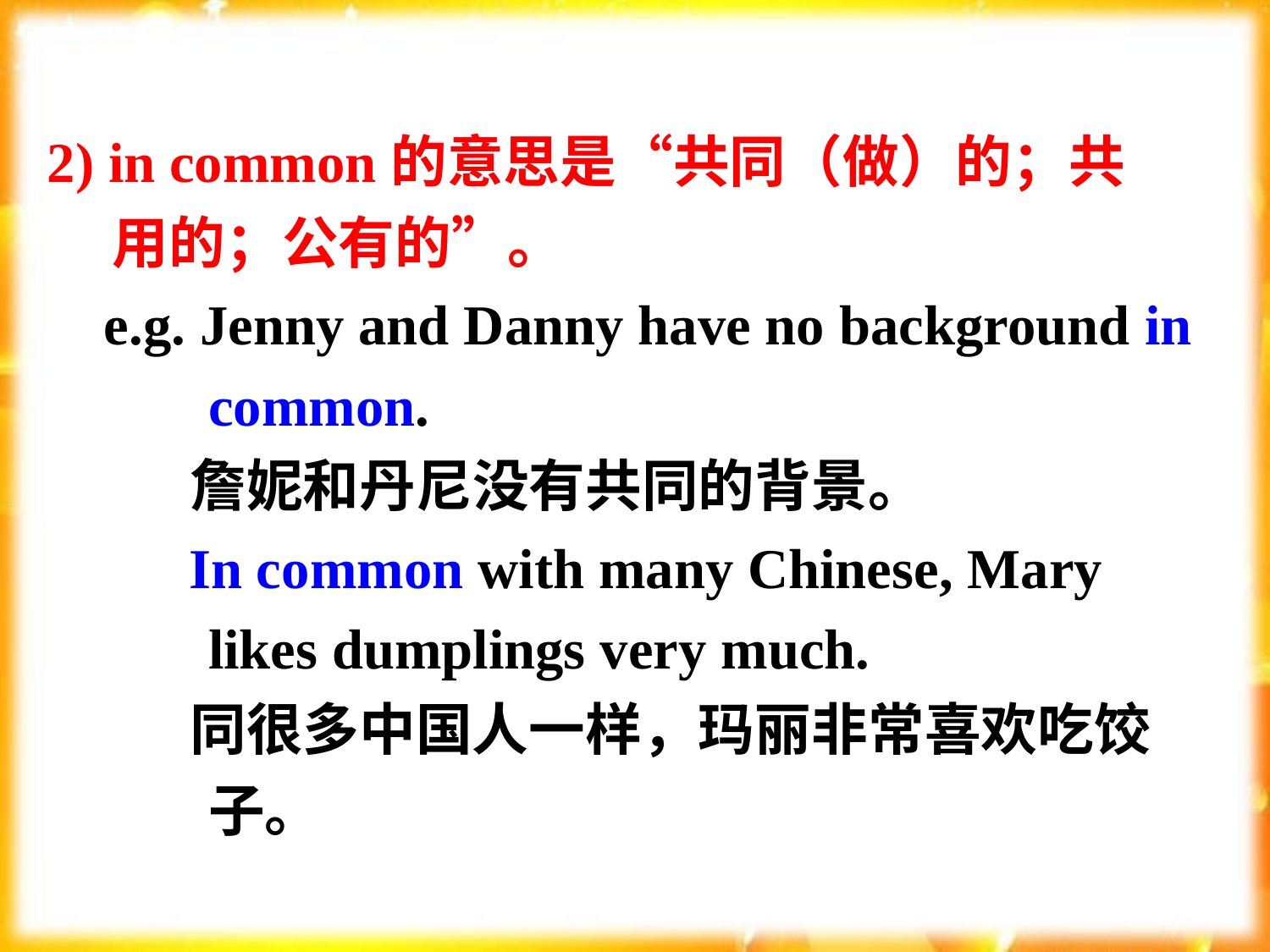

2) in common的意思是“共同（做）的；共
    用的；公有的”。
    e.g. Jenny and Danny have no background in common.
          詹妮和丹尼没有共同的背景。
          In common with many Chinese, Mary likes dumplings very much.
          同很多中国人一样，玛丽非常喜欢吃饺子。